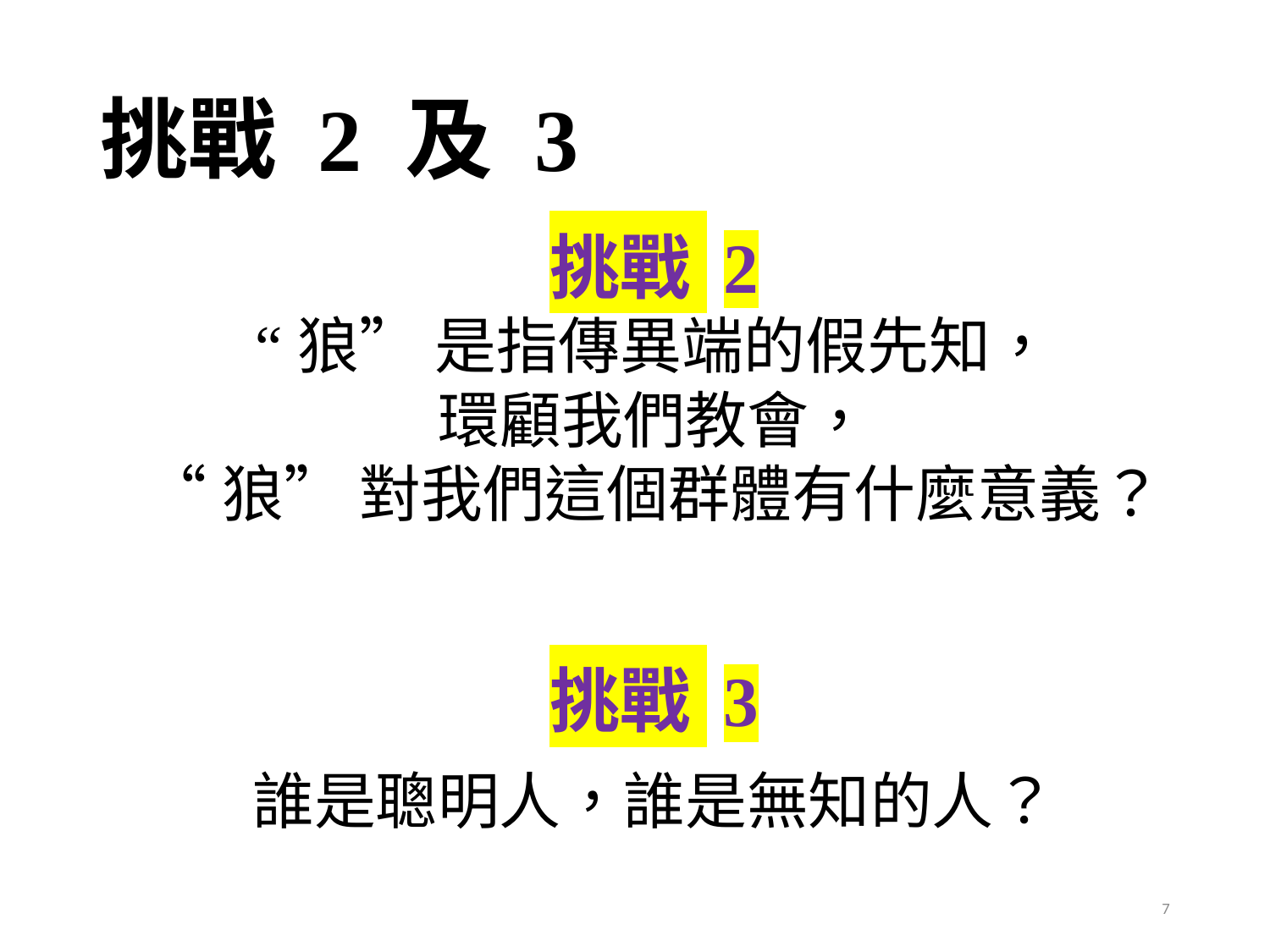

# 挑戰 2 及 3
挑戰 2
“狼” 是指傳異端的假先知，
環顧我們教會，
“狼” 對我們這個群體有什麼意義？

挑戰 3
誰是聰明人，誰是無知的人？
7